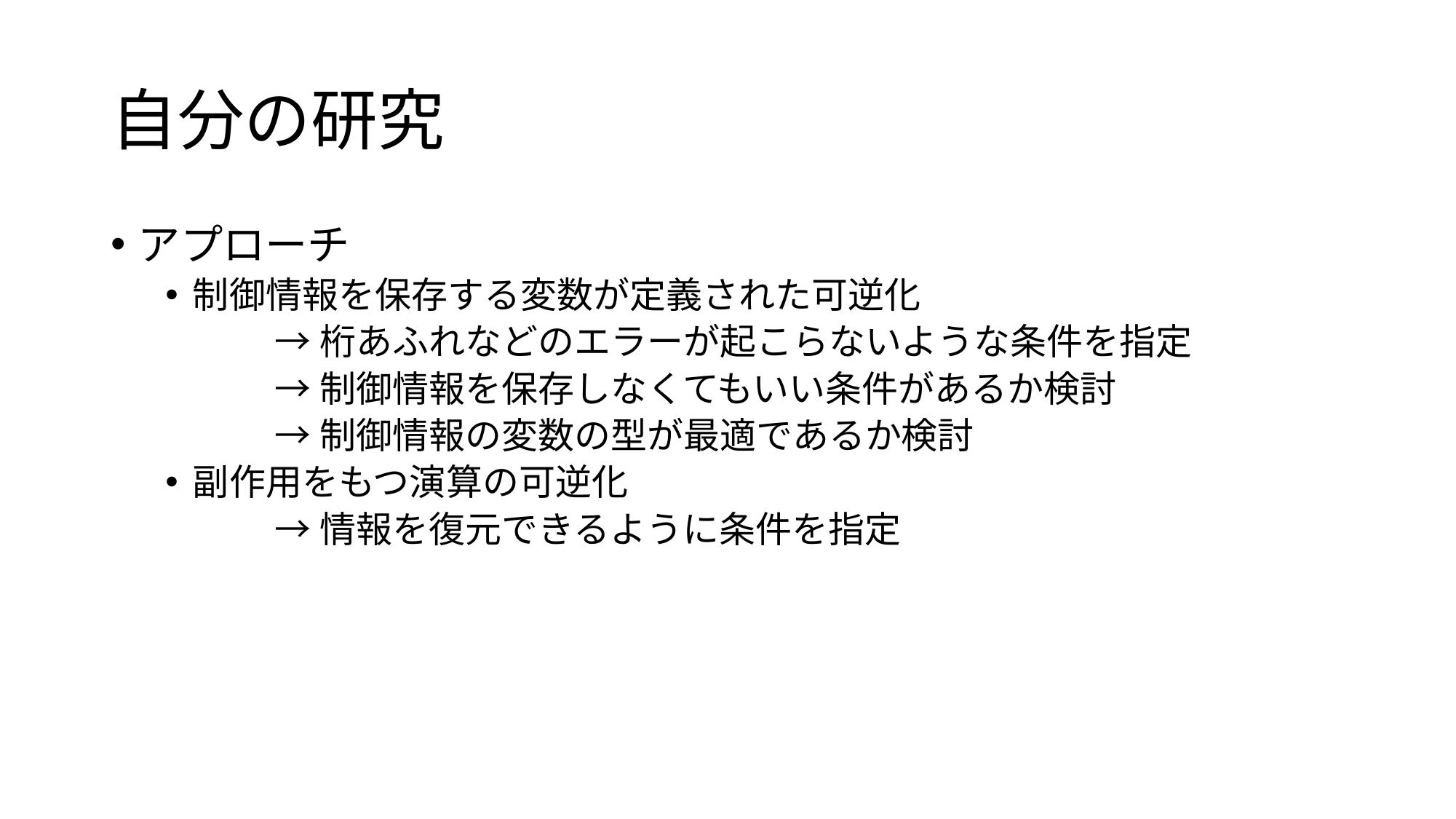

# 自分の研究
アプローチ
制御情報を保存する変数が定義された可逆化
	→桁あふれなどのエラーが起こらないような条件を指定
	→制御情報を保存しなくてもいい条件があるか検討
	→制御情報の変数の型が最適であるか検討
副作用をもつ演算の可逆化
	→情報を復元できるように条件を指定